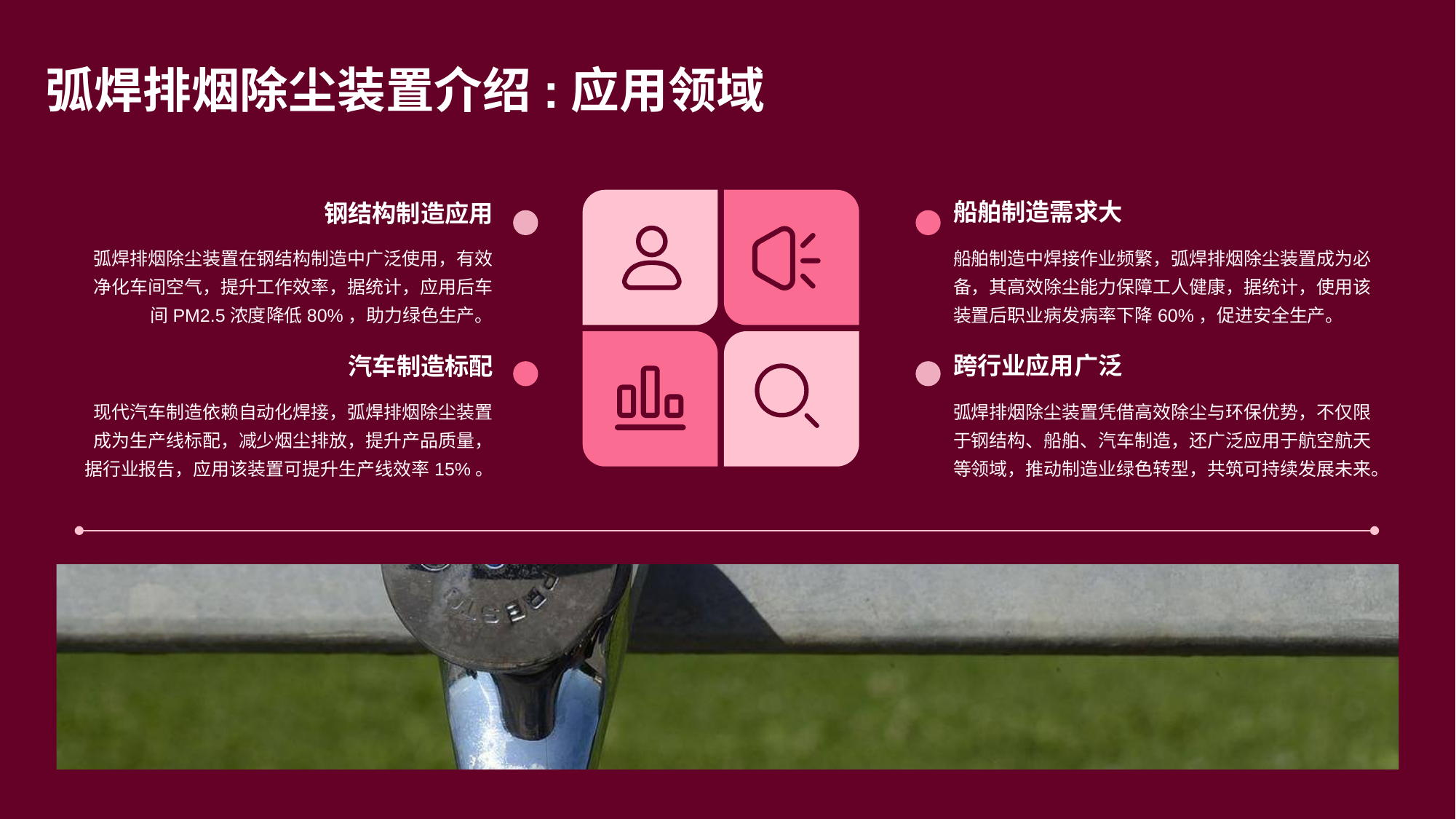

弧焊排烟除尘装置介绍:应用领域
船舶制造需求大
钢结构制造应用

弧焊排烟除尘装置在钢结构制造中广泛使用，有效净化车间空气，提升工作效率，据统计，应用后车间PM2.5浓度降低80%，助力绿色生产。
船舶制造中焊接作业频繁，弧焊排烟除尘装置成为必备，其高效除尘能力保障工人健康，据统计，使用该装置后职业病发病率下降60%，促进安全生产。

跨行业应用广泛
汽车制造标配

现代汽车制造依赖自动化焊接，弧焊排烟除尘装置成为生产线标配，减少烟尘排放，提升产品质量，据行业报告，应用该装置可提升生产线效率15%。
弧焊排烟除尘装置凭借高效除尘与环保优势，不仅限于钢结构、船舶、汽车制造，还广泛应用于航空航天等领域，推动制造业绿色转型，共筑可持续发展未来。